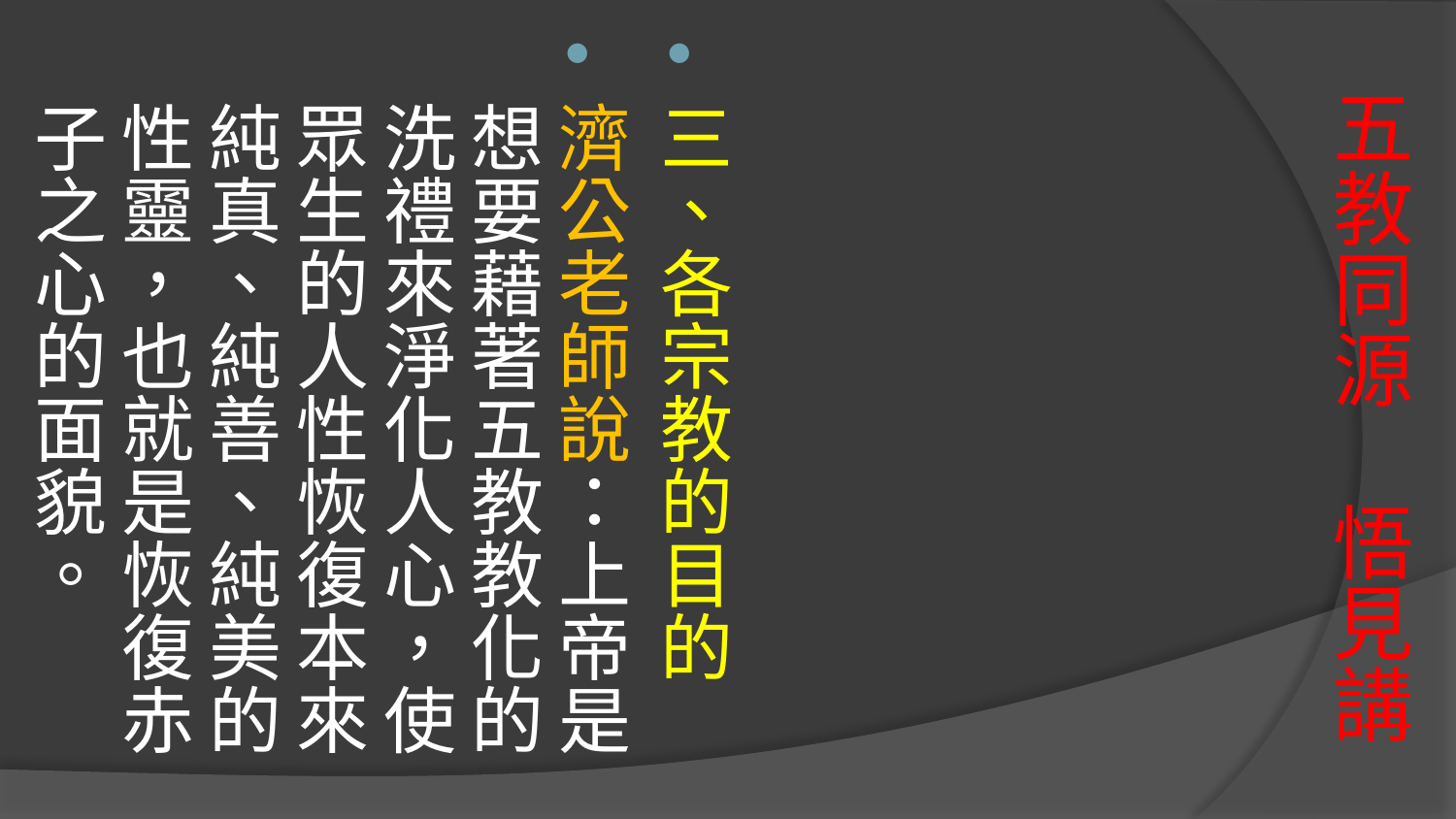

三、各宗教的目的
濟公老師說：上帝是想要藉著五教教化的洗禮來淨化人心，使眾生的人性恢復本來純真、純善、純美的性靈，也就是恢復赤子之心的面貌。
# 五教同源     悟見講